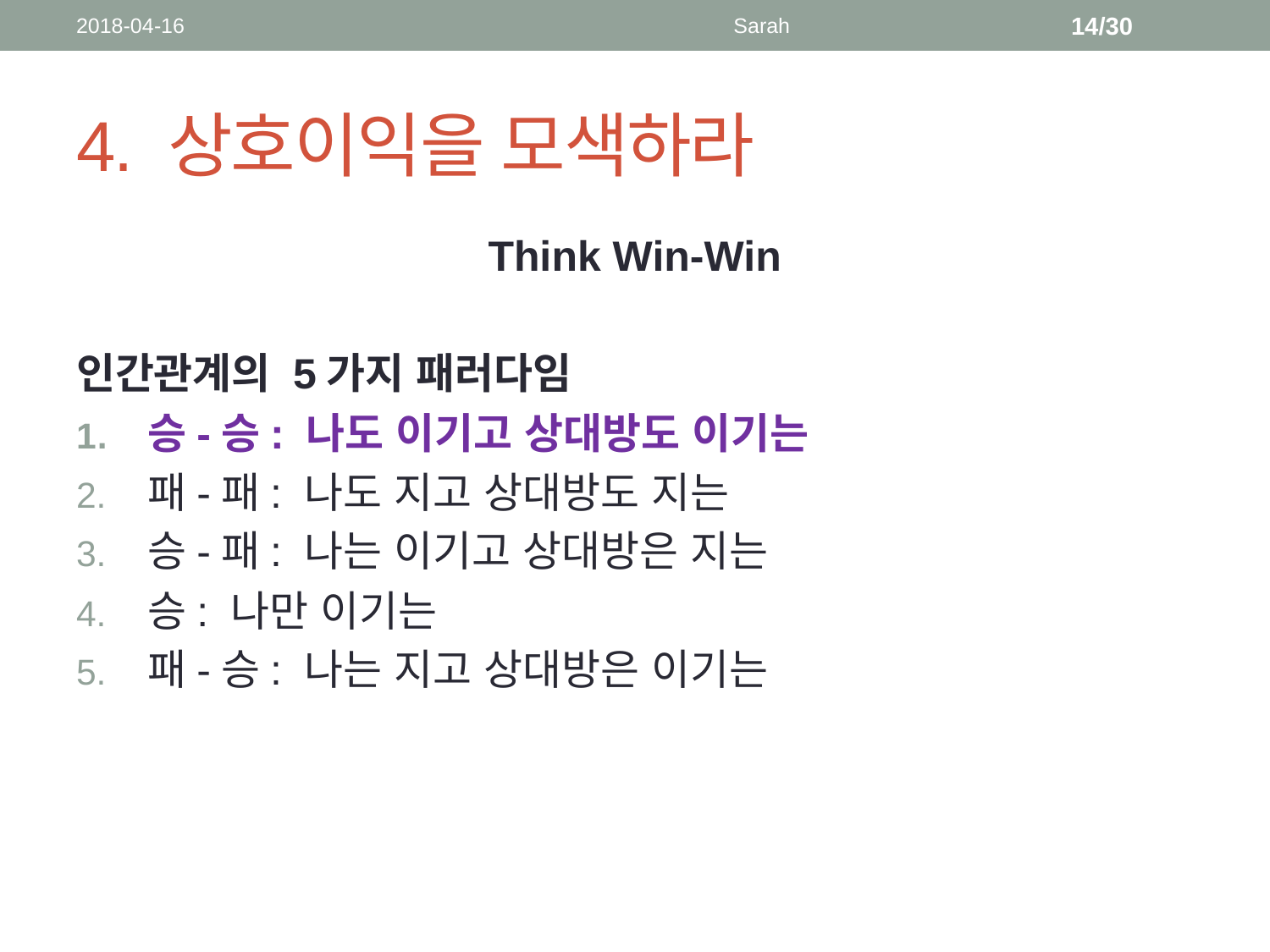

2018-04-16
Sarah
14/30
# 4. 상호이익을 모색하라
Think Win-Win

인간관계의 5가지 패러다임
승-승: 나도 이기고 상대방도 이기는
패-패: 나도 지고 상대방도 지는
승-패: 나는 이기고 상대방은 지는
승: 나만 이기는
패-승: 나는 지고 상대방은 이기는